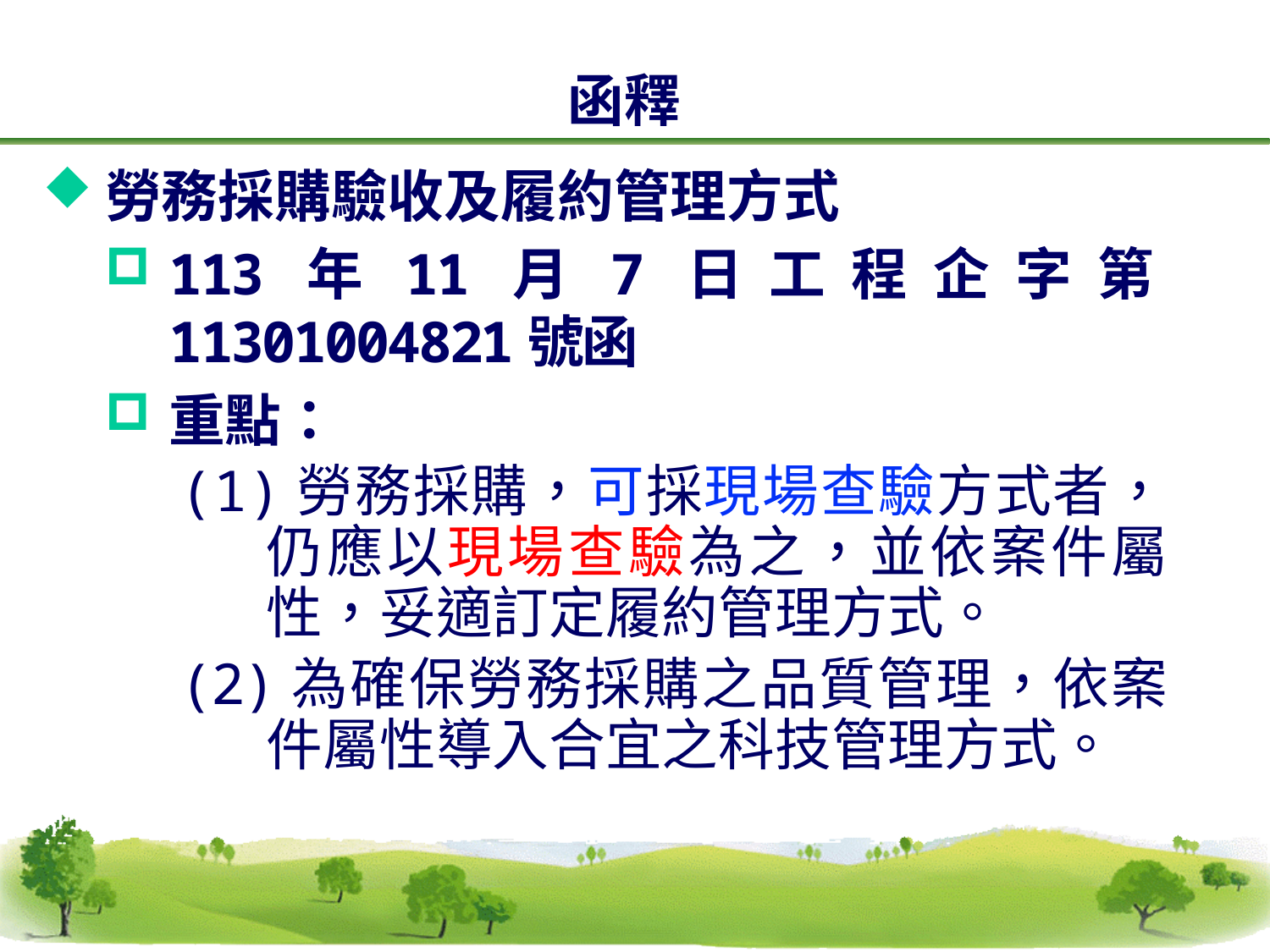

函釋
勞務採購驗收及履約管理方式
113年11月7日工程企字第11301004821號函
重點：
(1)勞務採購，可採現場查驗方式者，仍應以現場查驗為之，並依案件屬性，妥適訂定履約管理方式。
(2)為確保勞務採購之品質管理，依案件屬性導入合宜之科技管理方式。